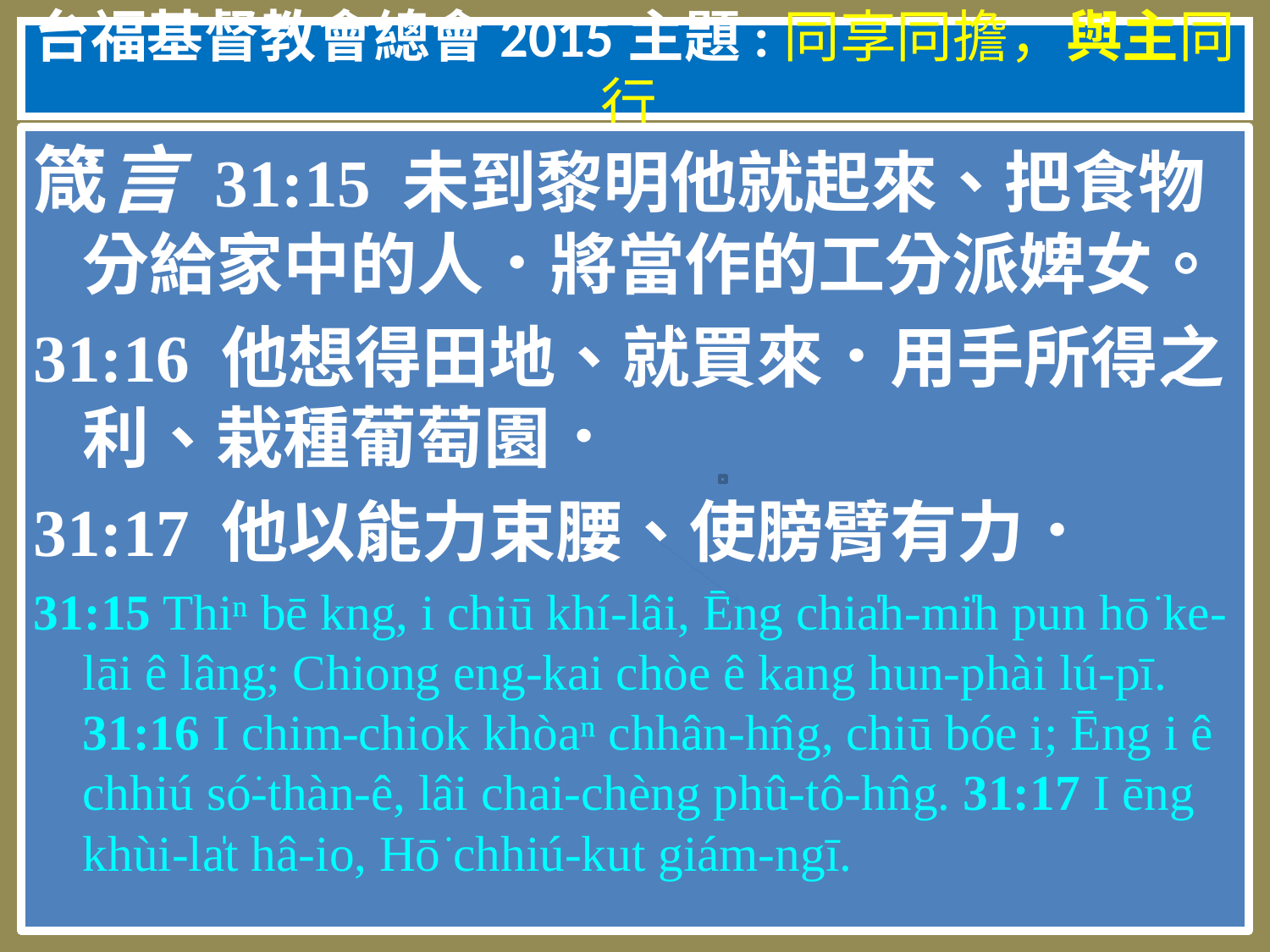

# 台福基督教會總會2015主題:同享同擔，與主同行
箴言 31:15 未到黎明他就起來、把食物分給家中的人．將當作的工分派婢女。
31:16 他想得田地、就買來．用手所得之利、栽種葡萄園．
31:17 他以能力束腰、使膀臂有力．
31:15 Thiⁿ bē kng, i chiū khí-lâi, Ēng chia̍h-mi̍h pun hō͘ ke-lāi ê lâng; Chiong eng-kai chòe ê kang hun-phài lú-pī.
31:16 I chim-chiok khòaⁿ chhân-hn̂g, chiū bóe i; Ēng i ê chhiú só͘-thàn-ê, lâi chai-chèng phû-tô-hn̂g. 31:17 I ēng khùi-la̍t hâ-io, Hō͘ chhiú-kut giám-ngī.